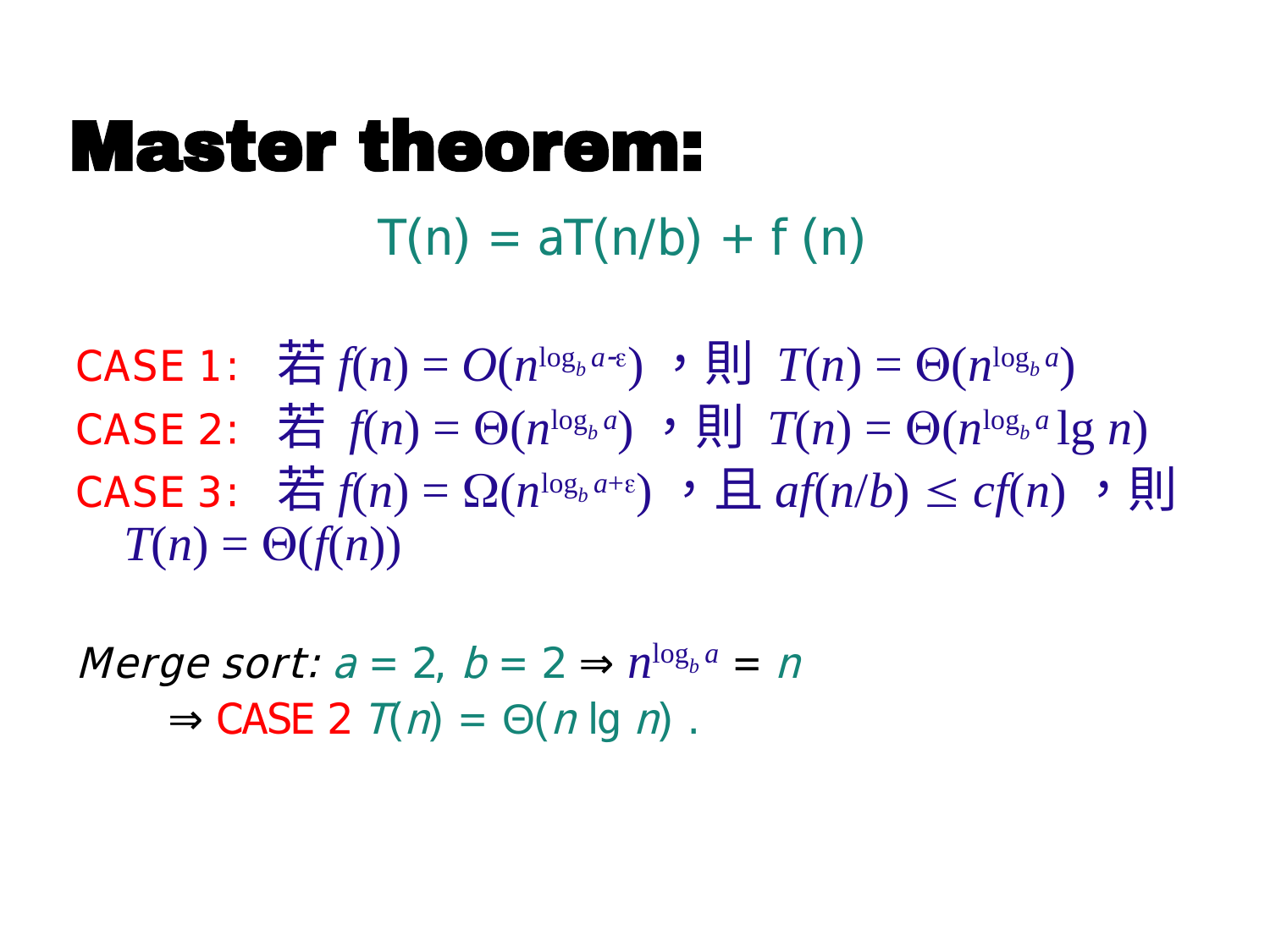

# Master theorem:
			T(n) = aT(n/b) + f (n)

CASE 1:  若f(n) = O(nlogb a−ε)，則 T(n) = Θ(nlogb a)
CASE 2:  若 f(n) = Θ(nlogb a)，則 T(n) = Θ(nlogb a lg n)
CASE 3:  若f(n) = Ω(nlogb a+ε)，且af(n/b) ≤ cf(n)，則 T(n) = Θ(f(n))

Merge sort: a = 2, b = 2 ⇒ nlogb a = n
       ⇒ CASE 2 T(n) = Θ(n lg n) .